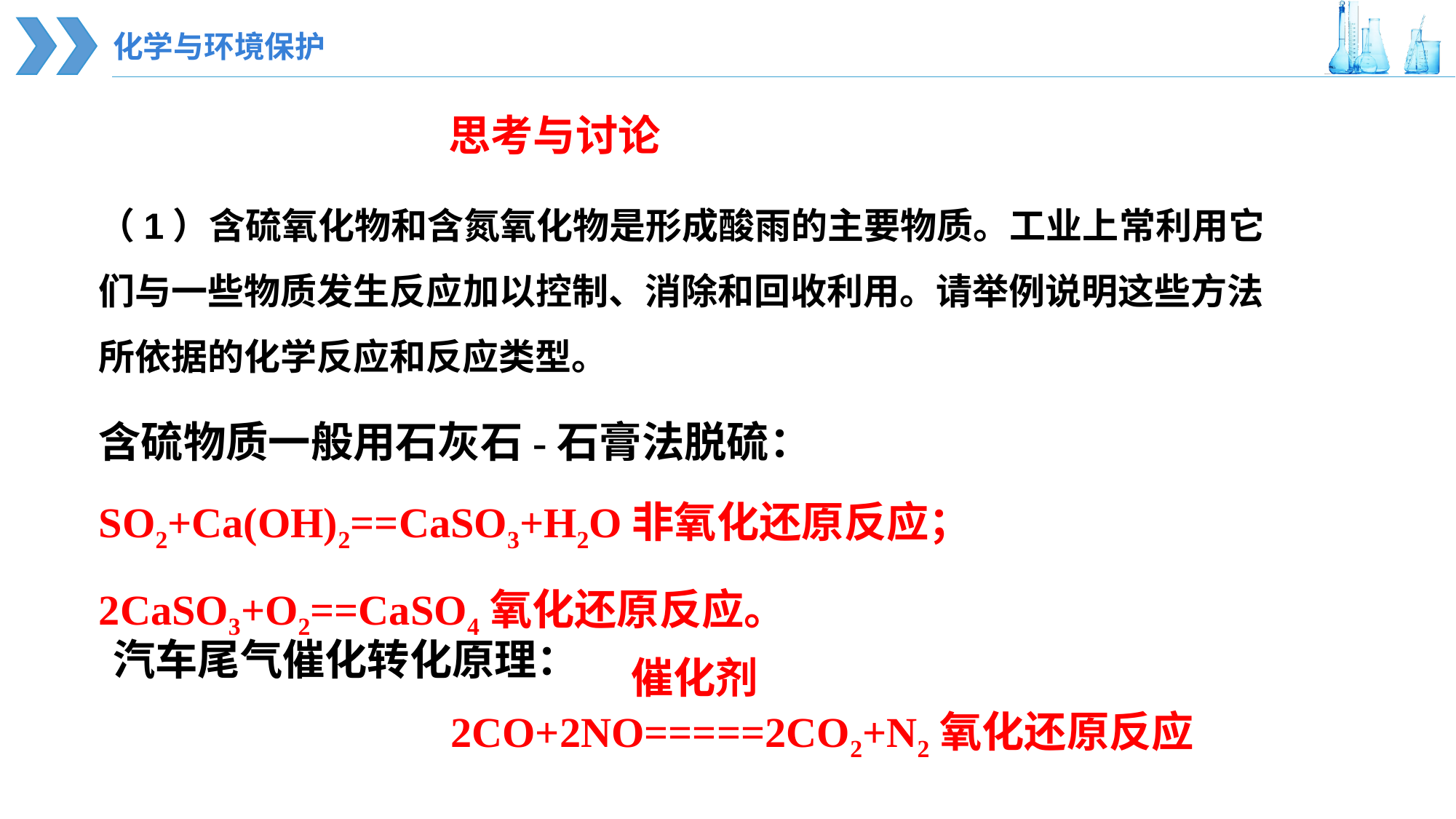

思考与讨论
（1）含硫氧化物和含氮氧化物是形成酸雨的主要物质。工业上常利用它们与一些物质发生反应加以控制、消除和回收利用。请举例说明这些方法所依据的化学反应和反应类型。
含硫物质一般用石灰石-石膏法脱硫：SO2+Ca(OH)2==CaSO3+H2O非氧化还原反应；2CaSO3+O2==CaSO4氧化还原反应。
汽车尾气催化转化原理：
                                2CO+2NO=====2CO2+N2氧化还原反应
催化剂